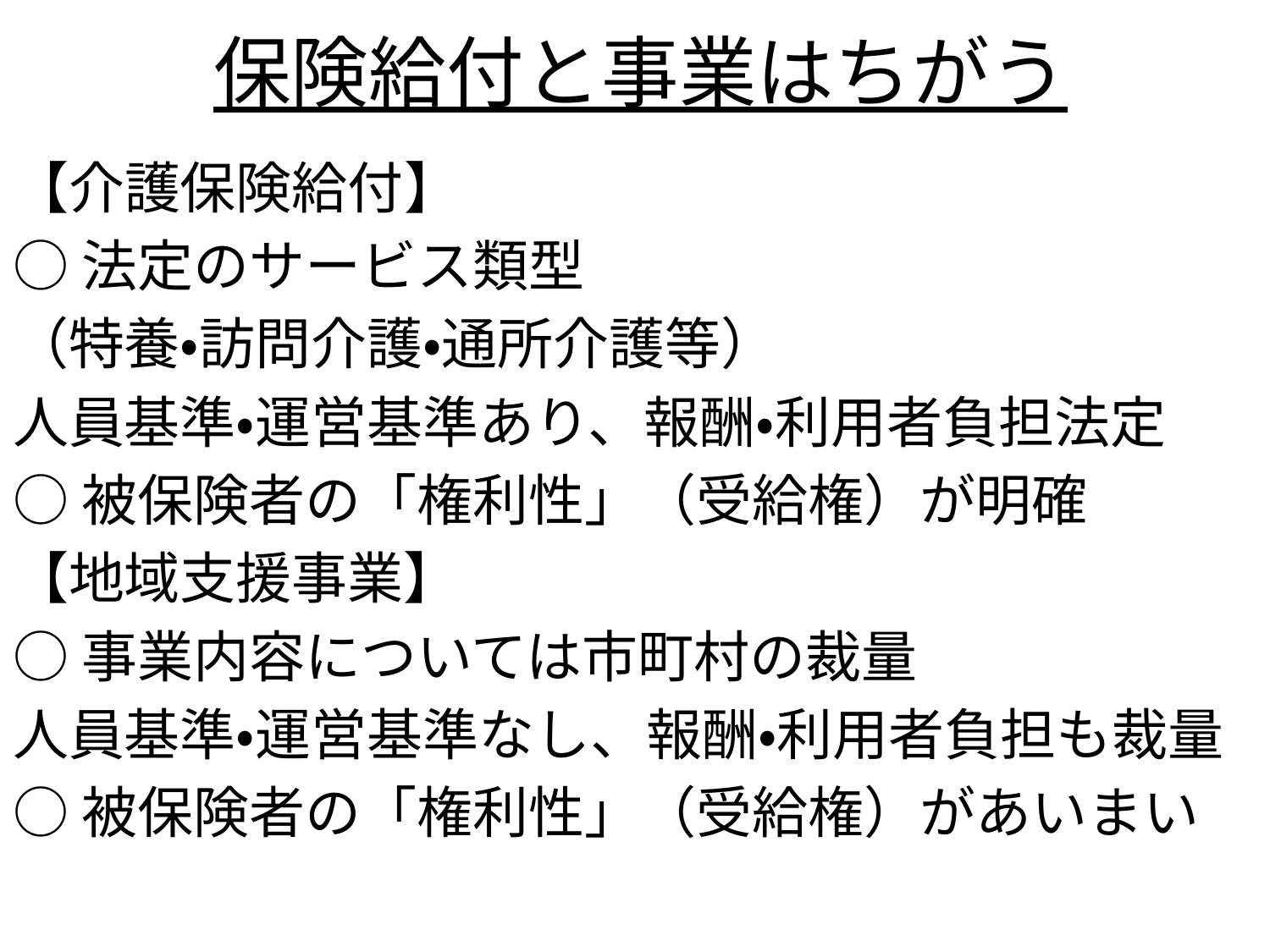

# 保険給付と事業はちがう
【介護保険給付】
○法定のサービス類型
（特養・訪問介護・通所介護等）
人員基準・運営基準あり、報酬・利用者負担法定
○被保険者の「権利性」（受給権）が明確
【地域支援事業】
○事業内容については市町村の裁量
人員基準・運営基準なし、報酬・利用者負担も裁量
○被保険者の「権利性」（受給権）があいまい